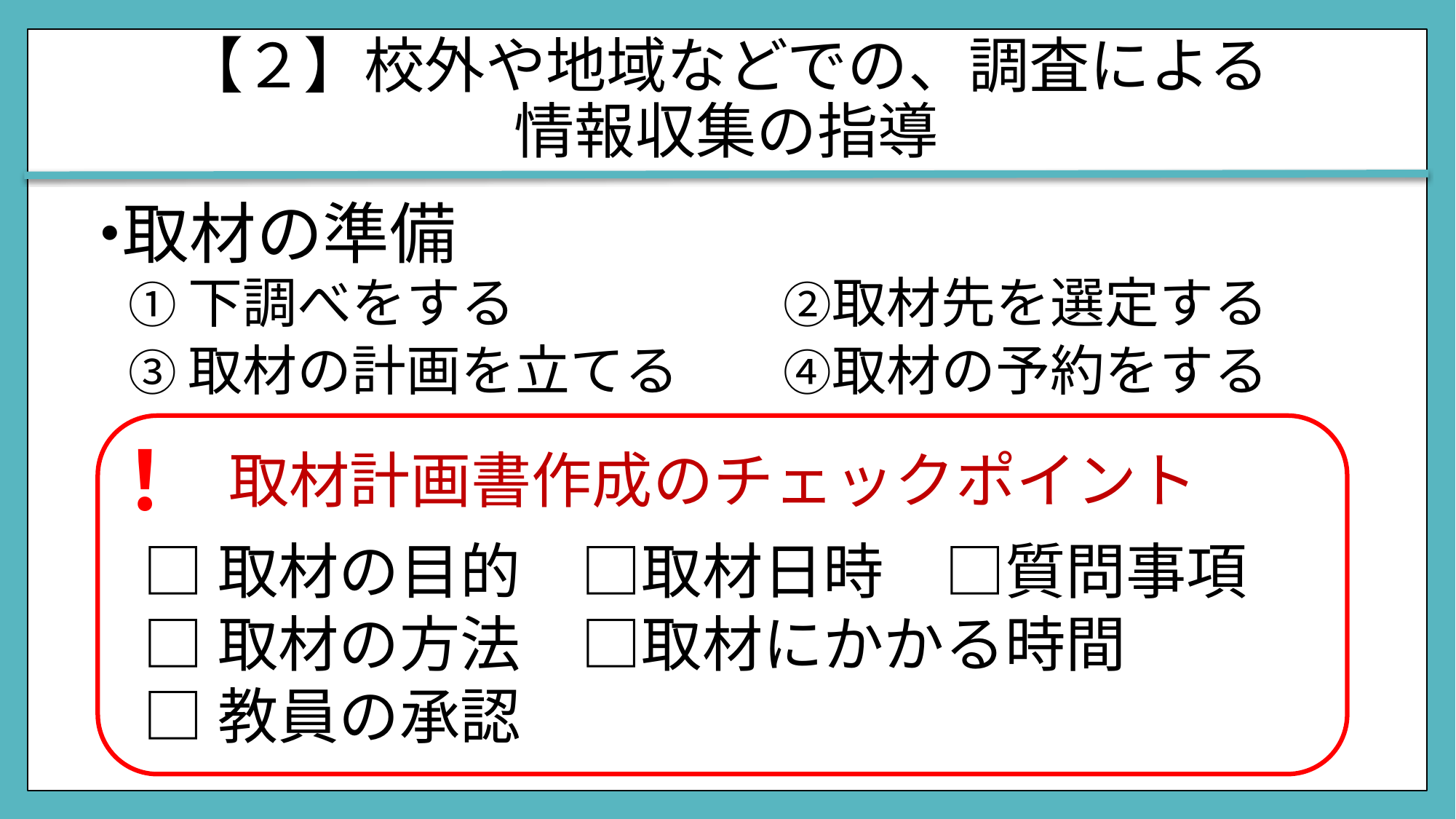

# 【２】校外や地域などでの、調査による 情報収集の指導
取材の準備
①下調べをする			②取材先を選定する
③取材の計画を立てる	④取材の予約をする

！
取材計画書作成のチェックポイント
□取材の目的　□取材日時　□質問事項
□取材の方法　□取材にかかる時間
□教員の承認